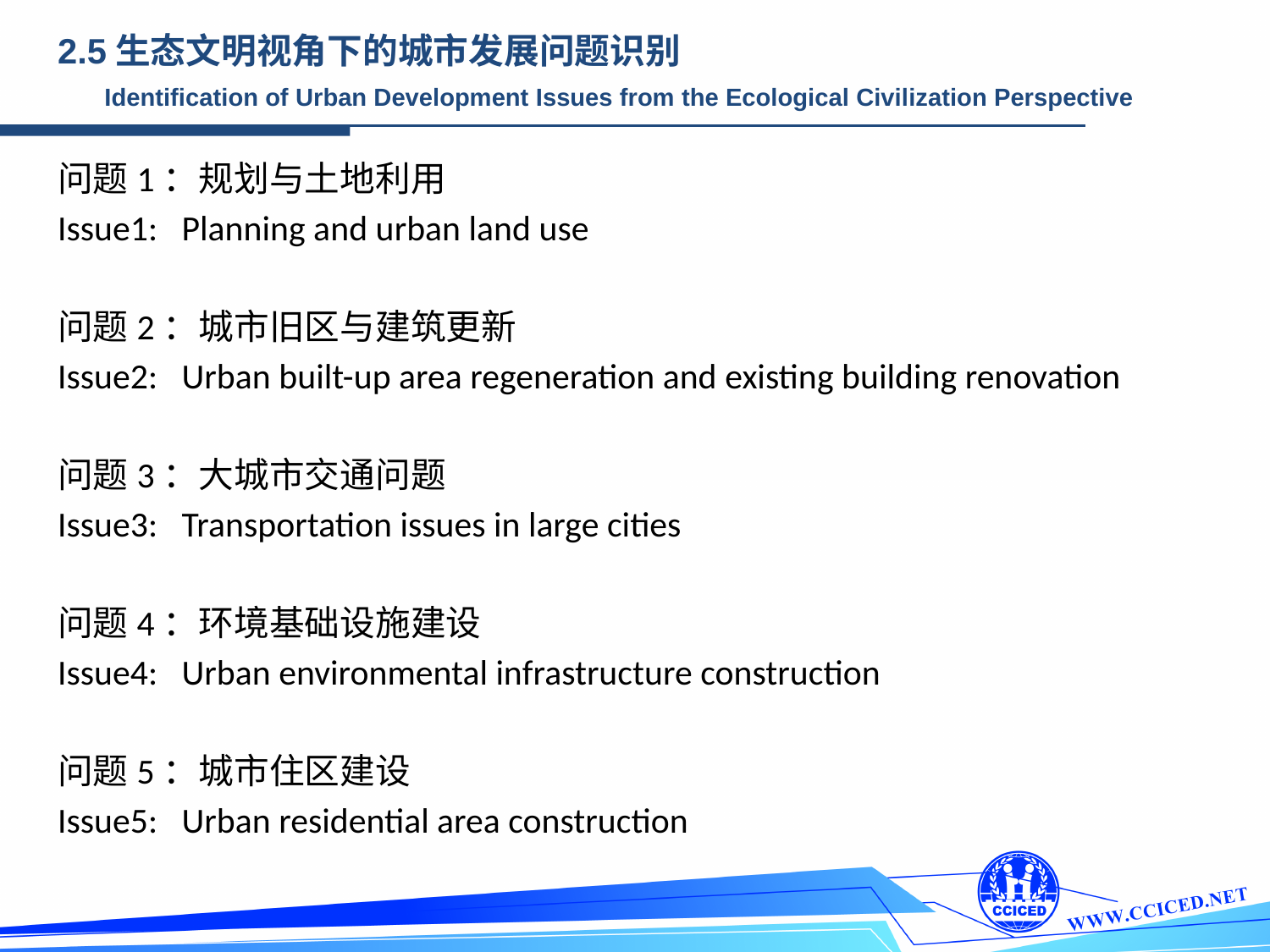

2.5生态文明视角下的城市发展问题识别
     Identification of Urban Development Issues from the Ecological Civilization Perspective

问题1：规划与土地利用
Issue1:   Planning and urban land use

问题2：城市旧区与建筑更新
Issue2:   Urban built-up area regeneration and existing building renovation

问题3：大城市交通问题
Issue3:   Transportation issues in large cities

问题4：环境基础设施建设
Issue4:   Urban environmental infrastructure construction

问题5：城市住区建设
Issue5:   Urban residential area construction